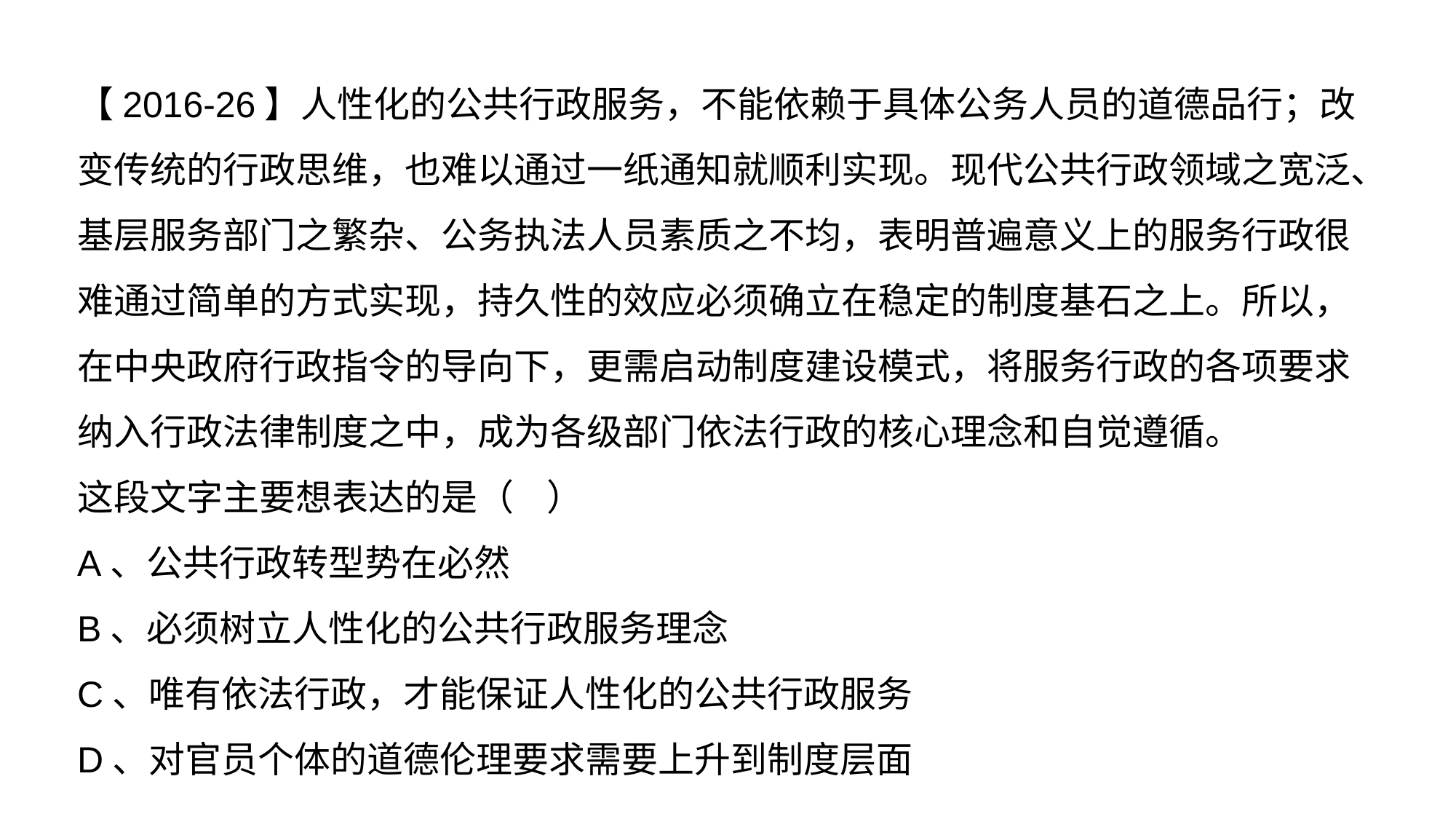

【2016-26】人性化的公共行政服务，不能依赖于具体公务人员的道德品行；改变传统的行政思维，也难以通过一纸通知就顺利实现。现代公共行政领域之宽泛、基层服务部门之繁杂、公务执法人员素质之不均，表明普遍意义上的服务行政很难通过简单的方式实现，持久性的效应必须确立在稳定的制度基石之上。所以，在中央政府行政指令的导向下，更需启动制度建设模式，将服务行政的各项要求纳入行政法律制度之中，成为各级部门依法行政的核心理念和自觉遵循。
这段文字主要想表达的是（    ）
A、公共行政转型势在必然
B、必须树立人性化的公共行政服务理念
C、唯有依法行政，才能保证人性化的公共行政服务
D、对官员个体的道德伦理要求需要上升到制度层面